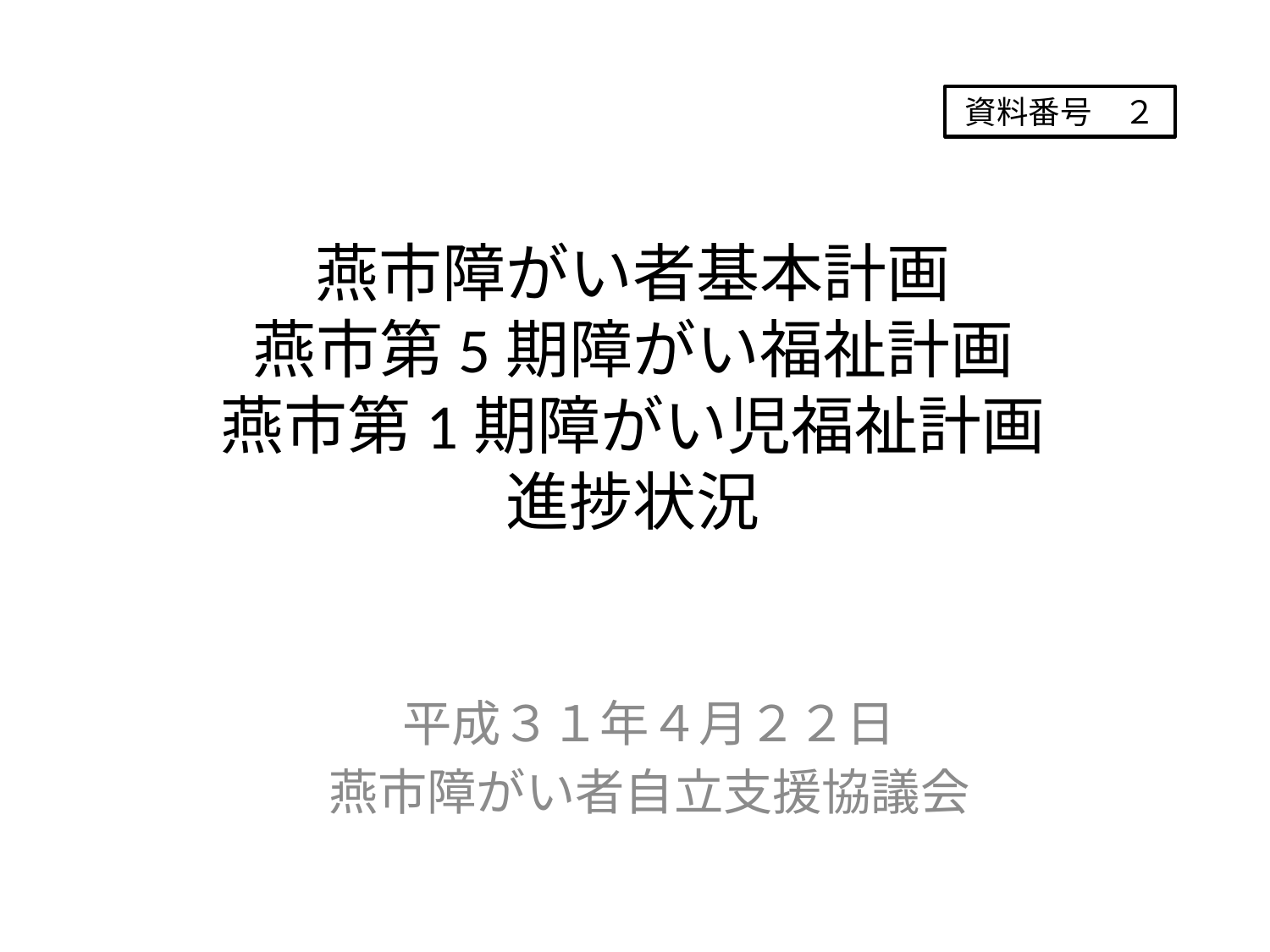

資料番号　２
# 燕市障がい者基本計画 燕市第5期障がい福祉計画 燕市第1期障がい児福祉計画 進捗状況
平成３１年４月２２日
燕市障がい者自立支援協議会